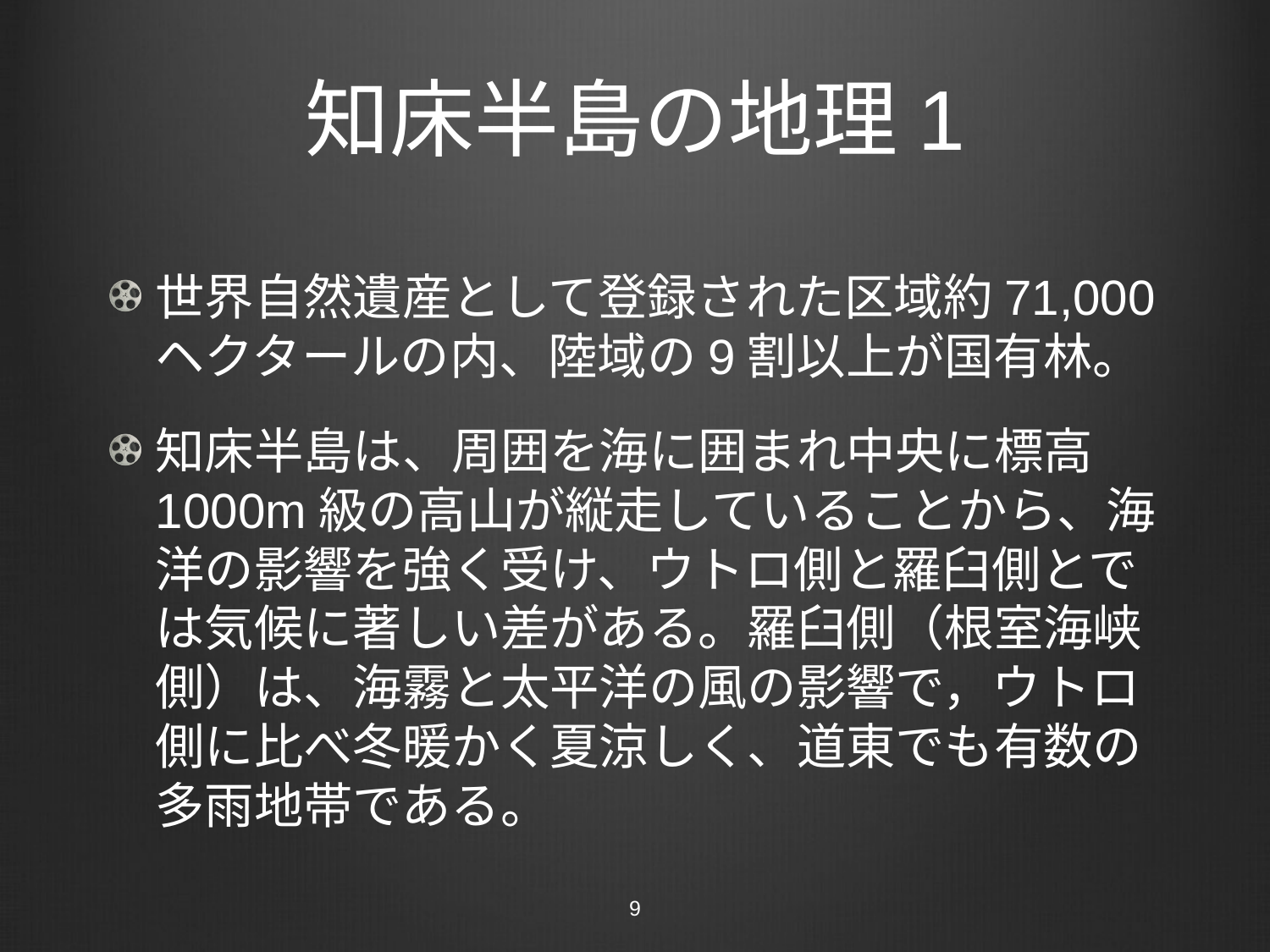

# 知床半島の地理1
世界自然遺産として登録された区域約71,000ヘクタールの内、陸域の9割以上が国有林。
知床半島は、周囲を海に囲まれ中央に標高1000m級の高山が縦走していることから、海洋の影響を強く受け、ウトロ側と羅臼側とでは気候に著しい差がある。 羅臼側（根室海峡側）は、海霧と太平洋の風の影響で，ウトロ側に比べ冬暖かく夏涼しく、道東でも有数の多雨地帯である。

9